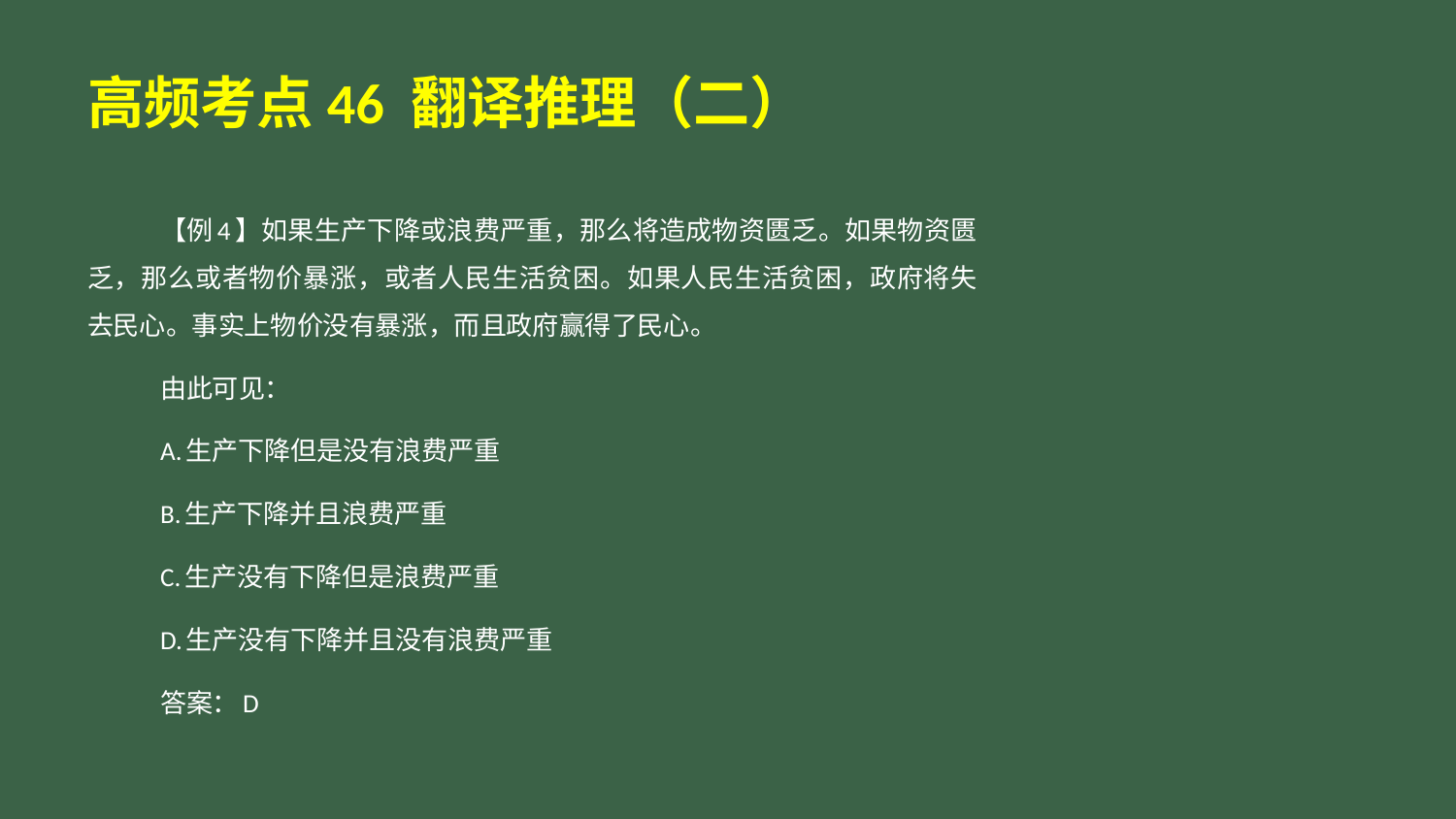

# 高频考点46 翻译推理（二）
【例4】如果生产下降或浪费严重，那么将造成物资匮乏。如果物资匮乏，那么或者物价暴涨，或者人民生活贫困。如果人民生活贫困，政府将失去民心。事实上物价没有暴涨，而且政府赢得了民心。
由此可见：
A.生产下降但是没有浪费严重
B.生产下降并且浪费严重
C.生产没有下降但是浪费严重
D.生产没有下降并且没有浪费严重
答案：D